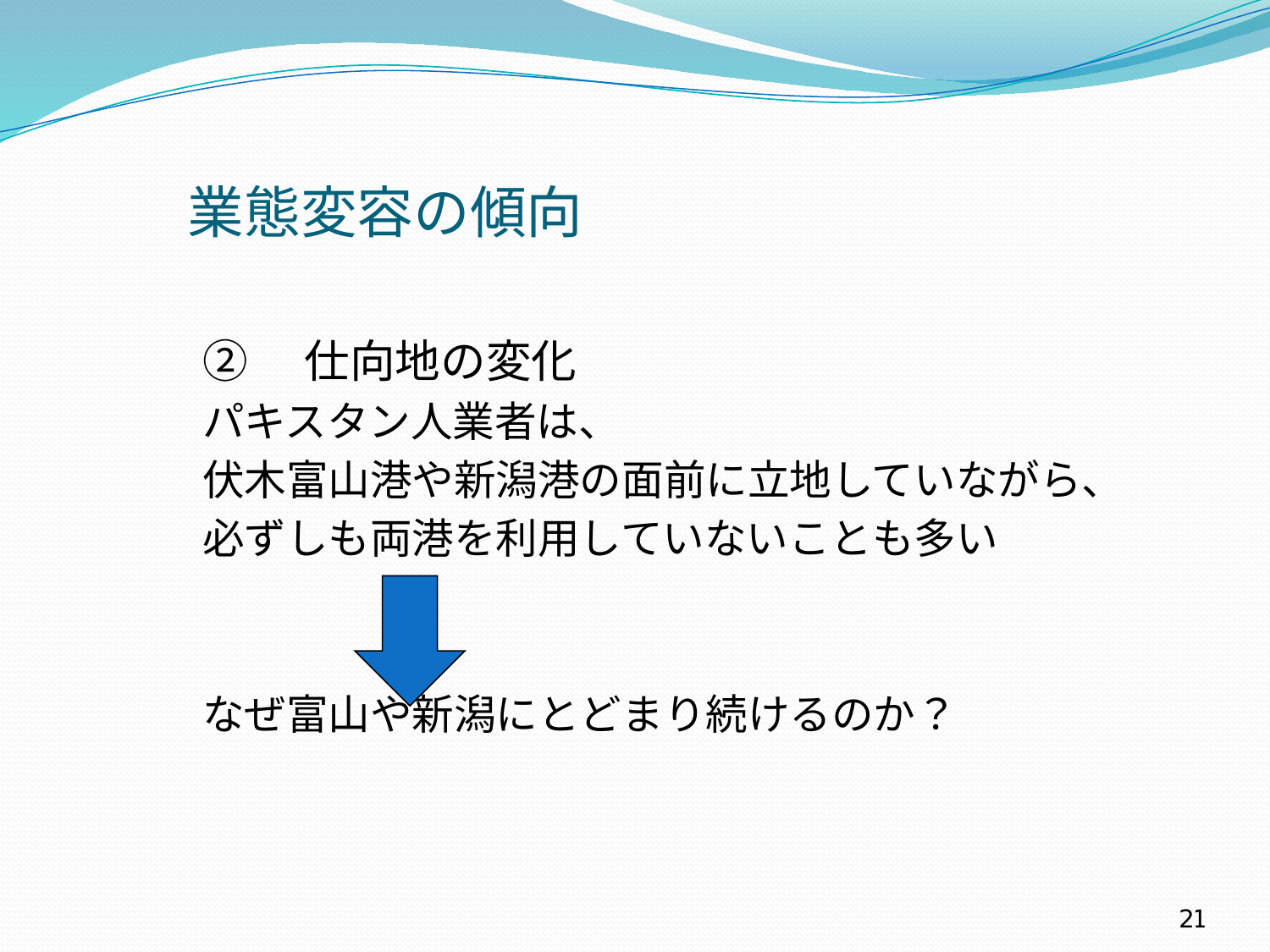

業態変容の傾向
②　仕向地の変化
パキスタン人業者は、
伏木富山港や新潟港の面前に立地していながら、
必ずしも両港を利用していないことも多い

なぜ富山や新潟にとどまり続けるのか？

21